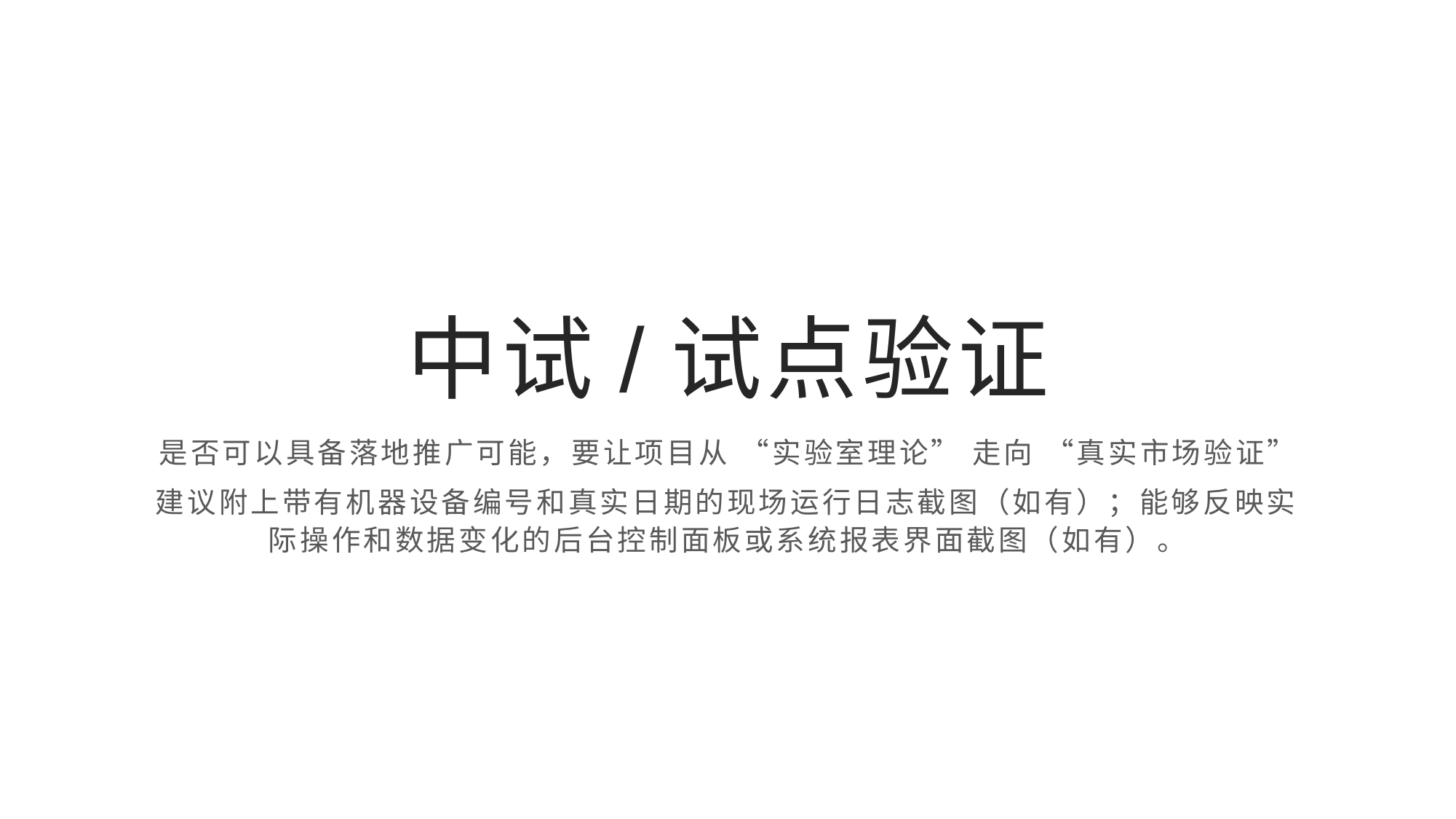

# 中试/试点验证
是否可以具备落地推广可能，要让项目从 “实验室理论” 走向 “真实市场验证”
建议附上带有机器设备编号和真实日期的现场运行日志截图（如有）；能够反映实际操作和数据变化的后台控制面板或系统报表界面截图（如有）。